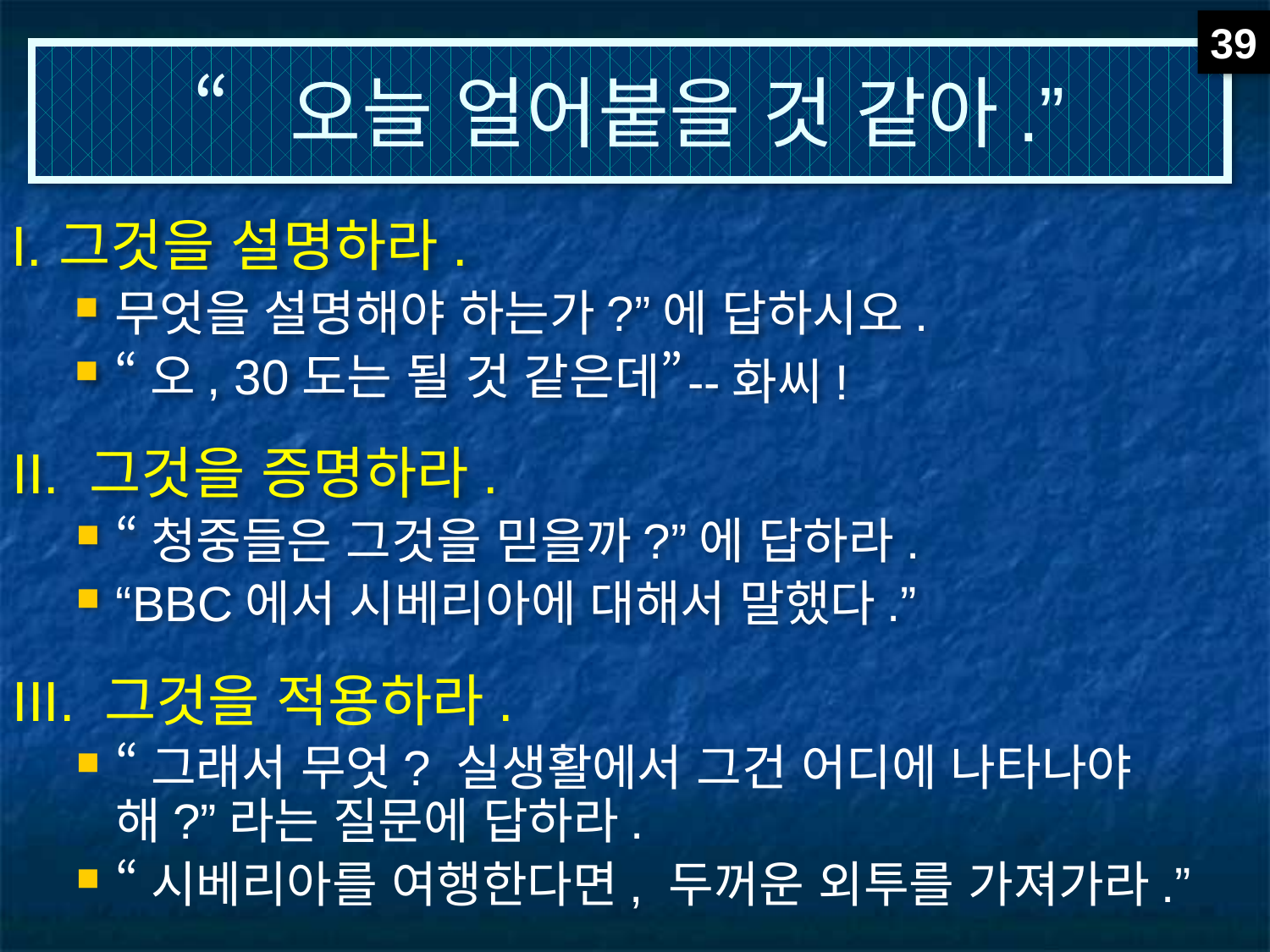

39
# “오늘 얼어붙을 것 같아.”
I.	그것을 설명하라.
무엇을 설명해야 하는가?”에 답하시오.
“오, 30도는 될 것 같은데”
--화씨!
II.	 그것을 증명하라.
“청중들은 그것을 믿을까?”에 답하라.
“BBC에서 시베리아에 대해서 말했다.”
III. 그것을 적용하라.
“그래서 무엇? 실생활에서 그건 어디에 나타나야 해?”라는 질문에 답하라.
“시베리아를 여행한다면, 두꺼운 외투를 가져가라.”